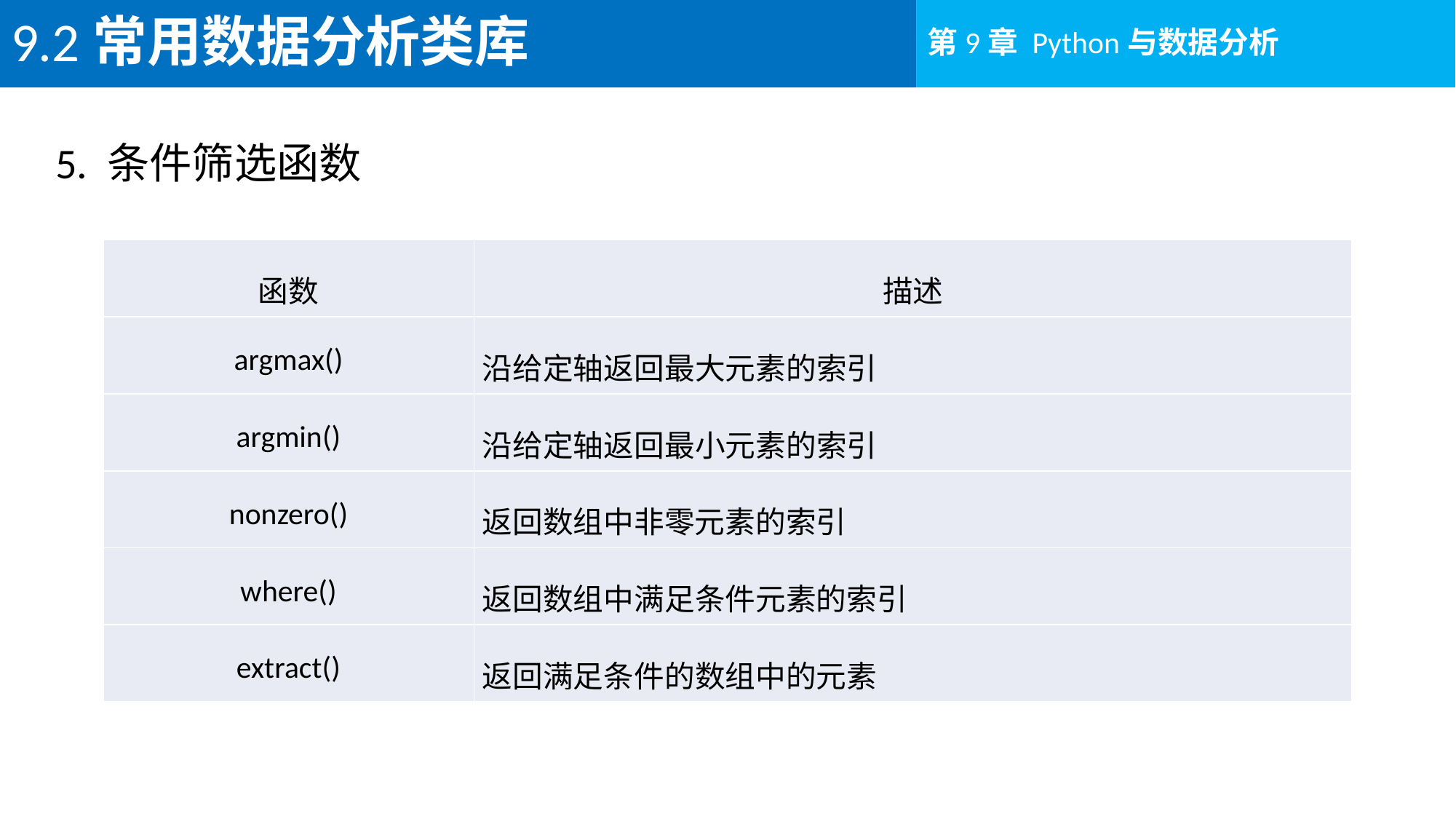

# 9.2常用数据分析类库
5. 条件筛选函数
| 函数 | 描述 |
| --- | --- |
| argmax() | 沿给定轴返回最大元素的索引 |
| argmin() | 沿给定轴返回最小元素的索引 |
| nonzero() | 返回数组中非零元素的索引 |
| where() | 返回数组中满足条件元素的索引 |
| extract() | 返回满足条件的数组中的元素 |